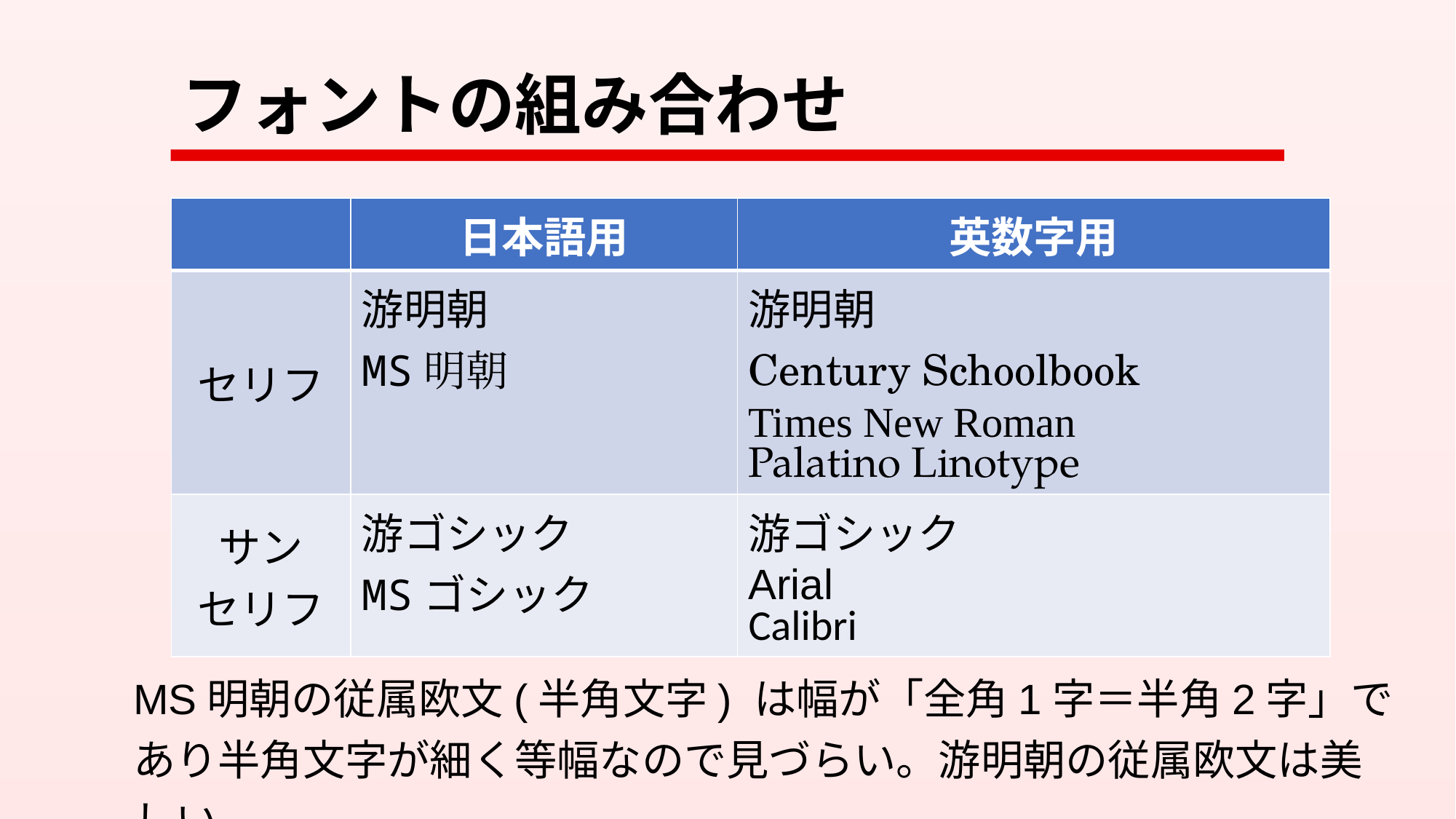

# フォントの組み合わせ
|  | 日本語用 | 英数字用 |
| --- | --- | --- |
| セリフ | 游明朝 MS明朝 | 游明朝 Century Schoolbook Times New Roman Palatino Linotype |
| サン セリフ | 游ゴシック MSゴシック | 游ゴシック Arial Calibri |
MS明朝の従属欧文(半角文字) は幅が「全角1字＝半角2字」であり半角文字が細く等幅なので見づらい。游明朝の従属欧文は美しい。